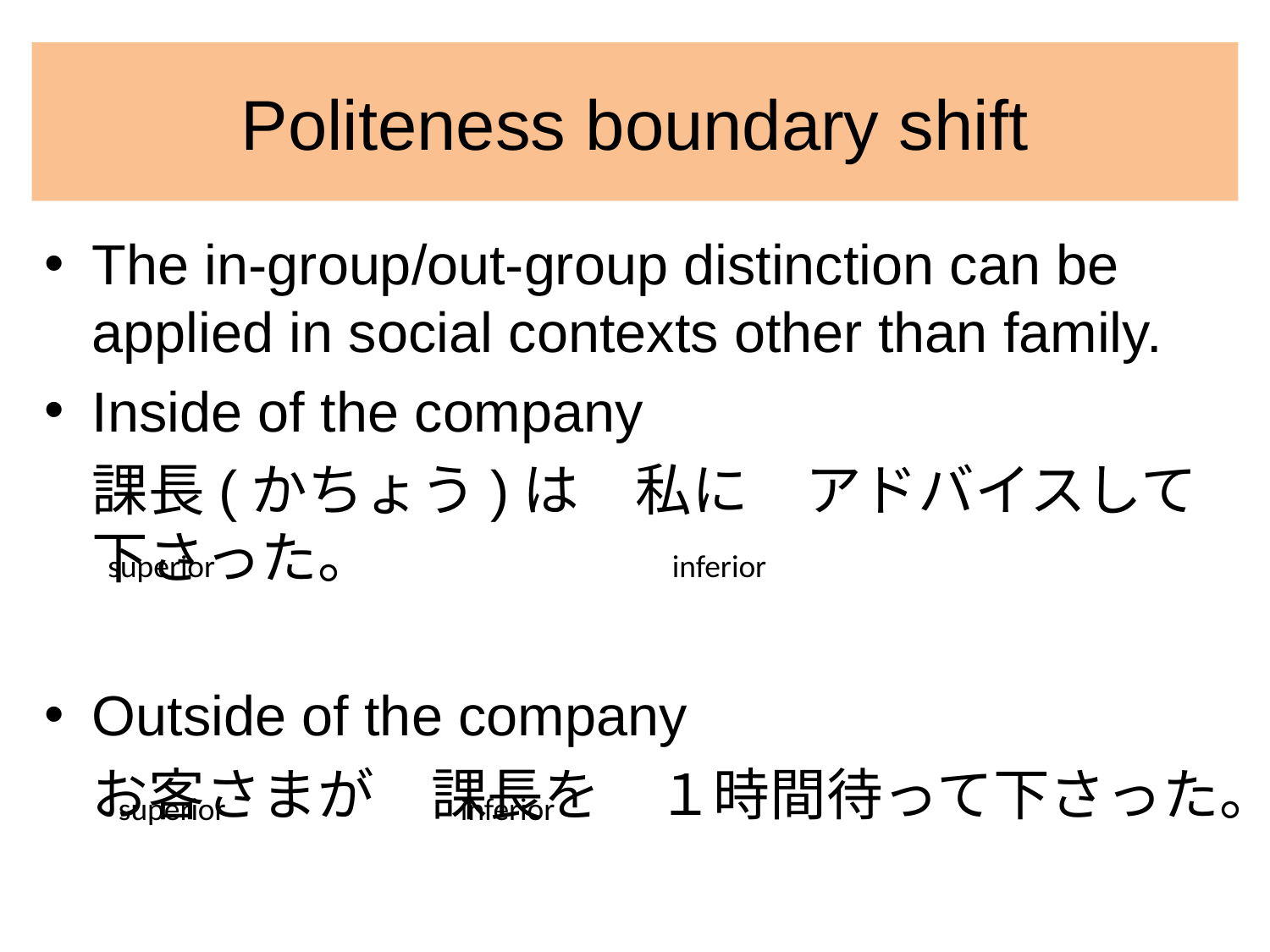

# Politeness boundary shift
The in-group/out-group distinction can be applied in social contexts other than family.
Inside of the company
	課長(かちょう)は　私に　アドバイスして下さった。

Outside of the company
	お客さまが　課長を　１時間待って下さった。
superior   　　　　 　　　　　　　　　inferior
superior   　　　　　　 inferior